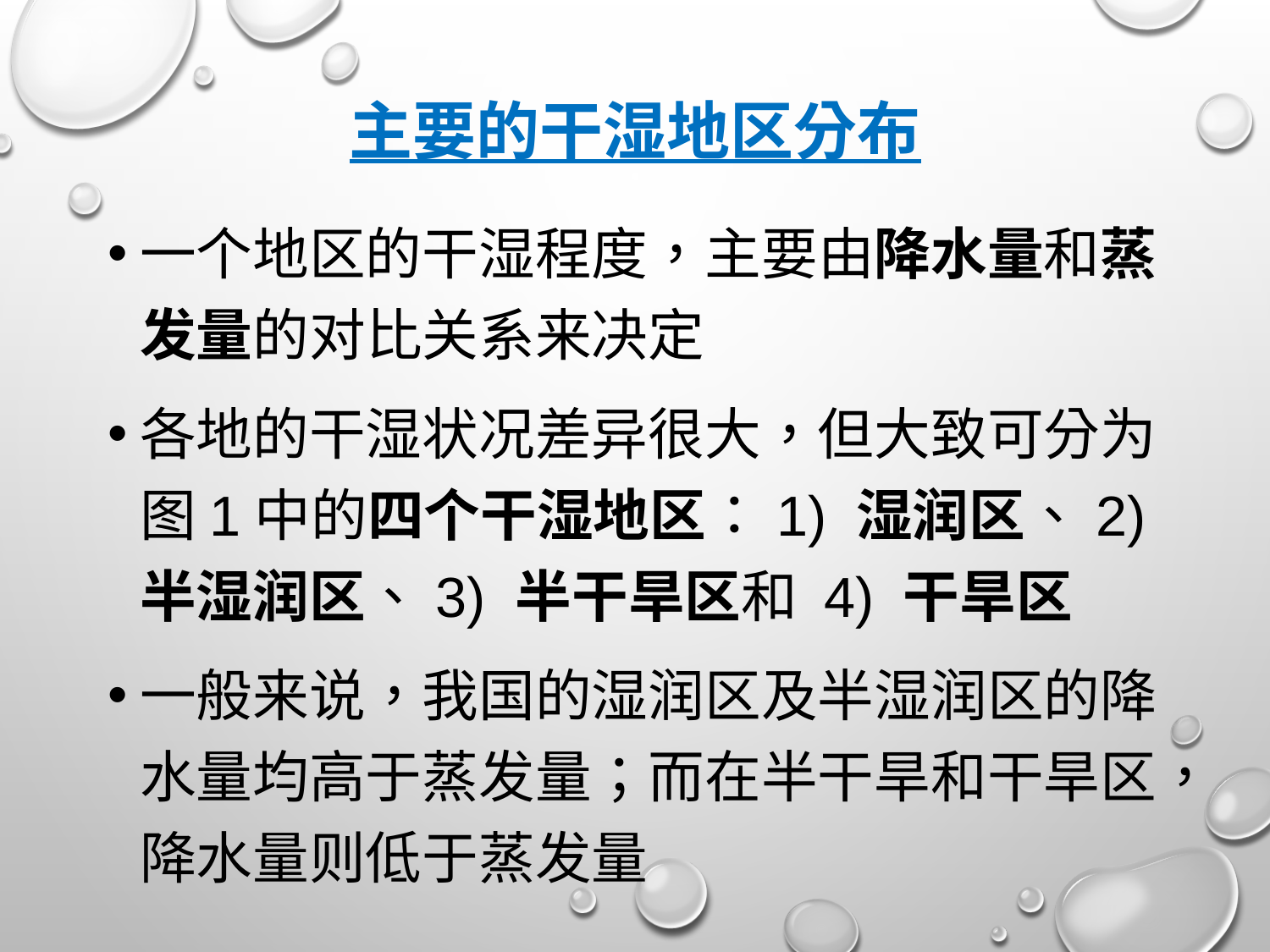

# 主要的干湿地区分布
一个地区的干湿程度，主要由降水量和蒸发量的对比关系来决定
各地的干湿状况差异很大，但大致可分为图1中的四个干湿地区：1) 湿润区、2) 半湿润区、3) 半干旱区和 4) 干旱区
一般来说，我国的湿润区及半湿润区的降水量均高于蒸发量；而在半干旱和干旱区，降水量则低于蒸发量